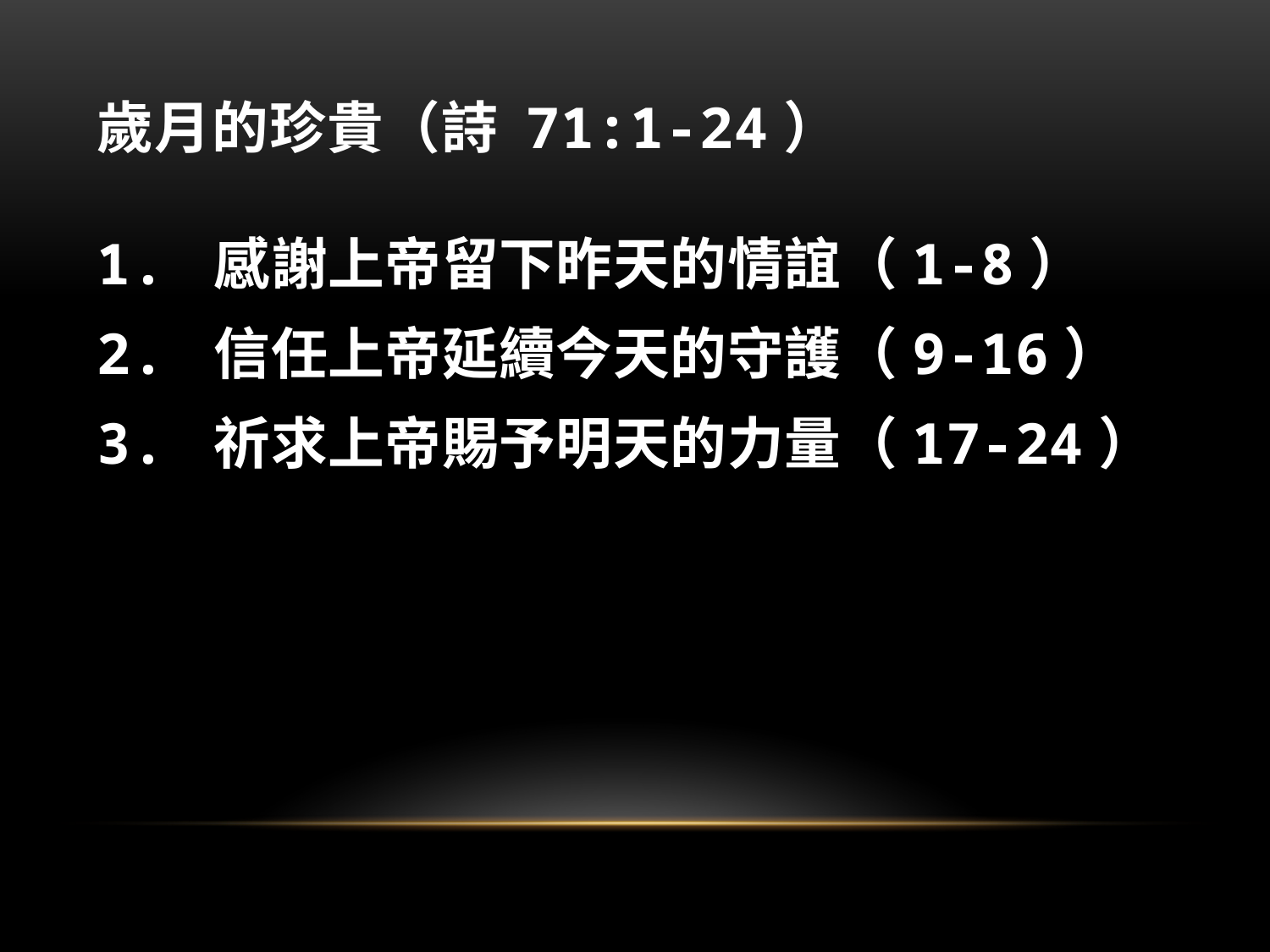

# 歲月的珍貴（詩 71:1-24）
1. 感謝上帝留下昨天的情誼（1-8）
2. 信任上帝延續今天的守護（9-16）
3. 祈求上帝賜予明天的力量（17-24）